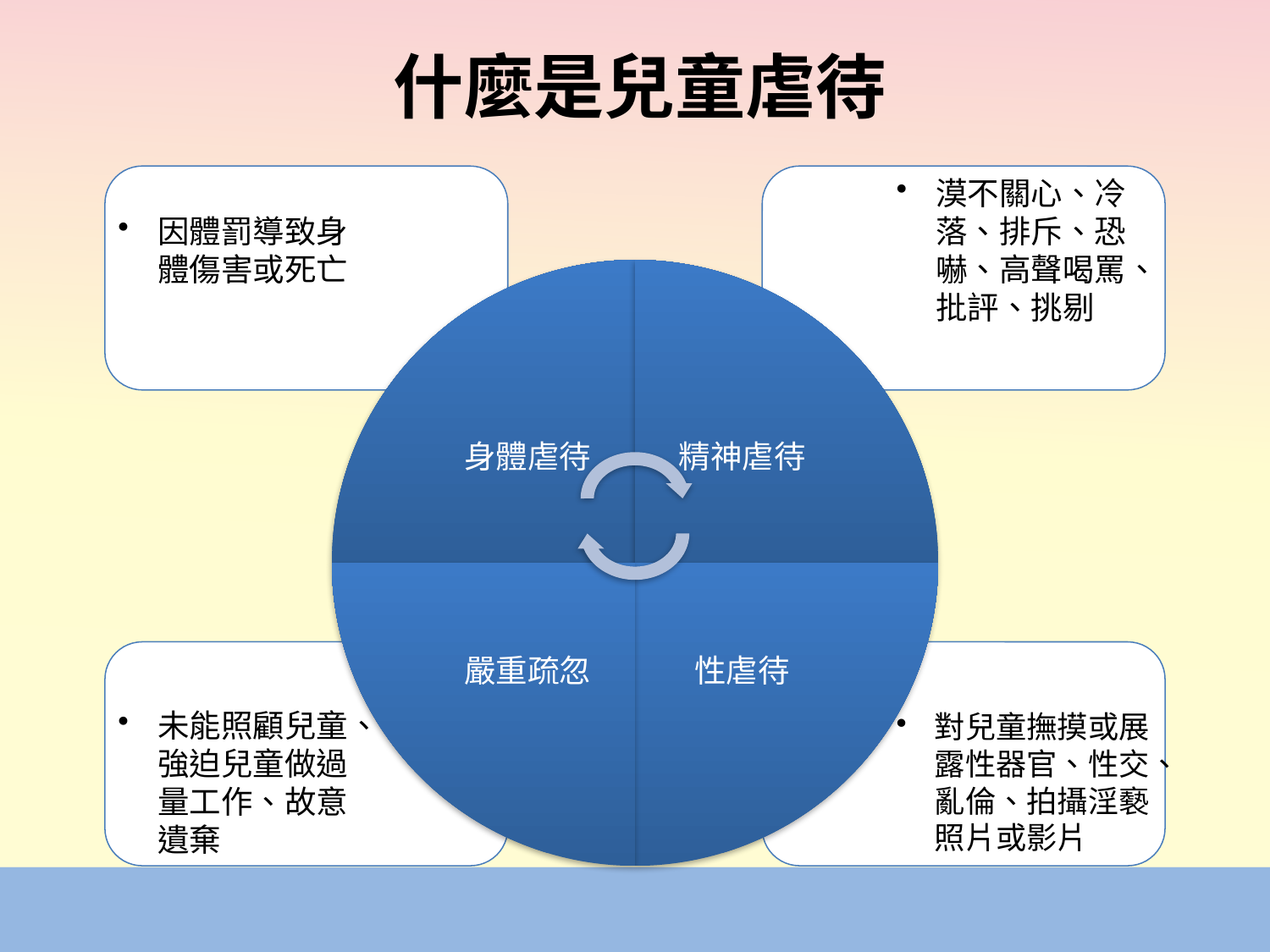

什麼是兒童虐待
身體虐待
因體罰導致身體傷害或死亡
精神虐待
漠不關心、冷落、排斥、恐嚇、高聲喝罵、批評、挑剔
性虐待
對兒童撫摸或展露性器官、性交、亂倫、拍攝淫褻照片或影片
嚴重疏忽
未能照顧兒童、強迫兒童做過量工作、故意遺棄